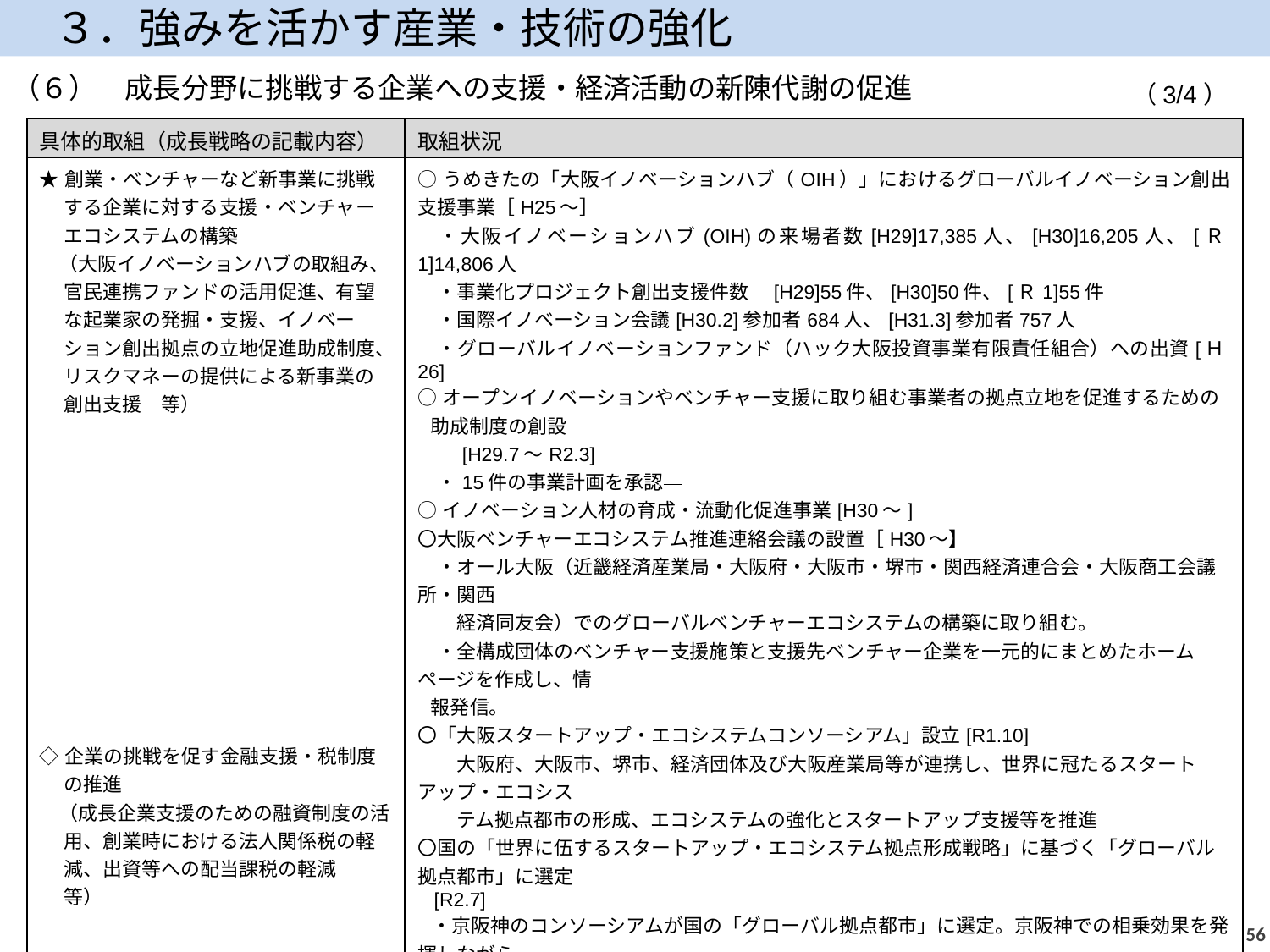

３．強みを活かす産業・技術の強化
（６）　成長分野に挑戦する企業への支援・経済活動の新陳代謝の促進
（3/4）
| 具体的取組（成長戦略の記載内容） | 取組状況 |
| --- | --- |
| ★創業・ベンチャーなど新事業に挑戦する企業に対する支援・ベンチャーエコシステムの構築 　（大阪イノベーションハブの取組み、官民連携ファンドの活用促進、有望な起業家の発掘・支援、イノベーション創出拠点の立地促進助成制度、リスクマネーの提供による新事業の創出支援　等） ◇企業の挑戦を促す金融支援・税制度の推進 　（成長企業支援のための融資制度の活用、創業時における法人関係税の軽減、出資等への配当課税の軽減　等） | ○うめきたの「大阪イノベーションハブ（OIH）」におけるグローバルイノベーション創出支援事業［H25～］ 　・大阪イノベーションハブ(OIH)の来場者数[H29]17,385人、[H30]16,205人、[Ｒ1]14,806人 　・事業化プロジェクト創出支援件数　[H29]55件、[H30]50件、[Ｒ1]55件 　・国際イノベーション会議[H30.2]参加者684人、[H31.3]参加者757人 　・グローバルイノベーションファンド（ハック大阪投資事業有限責任組合）への出資[Ｈ26] ○オープンイノベーションやベンチャー支援に取り組む事業者の拠点立地を促進するための助成制度の創設 　　[H29.7～R2.3] 　・15件の事業計画を承認　 ○イノベーション人材の育成・流動化促進事業[H30～] 〇大阪ベンチャーエコシステム推進連絡会議の設置［H30～】 　・オール大阪（近畿経済産業局・大阪府・大阪市・堺市・関西経済連合会・大阪商工会議所・関西 　　経済同友会）でのグローバルベンチャーエコシステムの構築に取り組む。 　・全構成団体のベンチャー支援施策と支援先ベンチャー企業を一元的にまとめたホームページを作成し、情　　　　 報発信。 〇「大阪スタートアップ・エコシステムコンソーシアム」設立[R1.10] 　　大阪府、大阪市、堺市、経済団体及び大阪産業局等が連携し、世界に冠たるスタートアップ・エコシス 　　テム拠点都市の形成、エコシステムの強化とスタートアップ支援等を推進 〇国の「世界に伍するスタートアップ・エコシステム拠点形成戦略」に基づく「グローバル拠点都市」に選定 [R2.7] ・京阪神のコンソーシアムが国の「グローバル拠点都市」に選定。京阪神での相乗効果を発揮しながら、 　　関西広域連合との連携も強化し、大阪のコンソーシアムが中心となって、世界に冠たるスタートアップ・エコ 　　システム拠点都市の形成に取り組む。 ○金融機関が主体的に制度設計する「金融機関提案型融資」の創設 [H23～] 　・16金融機関・43メニュー（R2.12現在） 　・融資額:[H30]1,052億円、[R1]604億円、[R2.12]157億円 ○信用補完制度をベースとした金融セーフティネットの維持 |
56